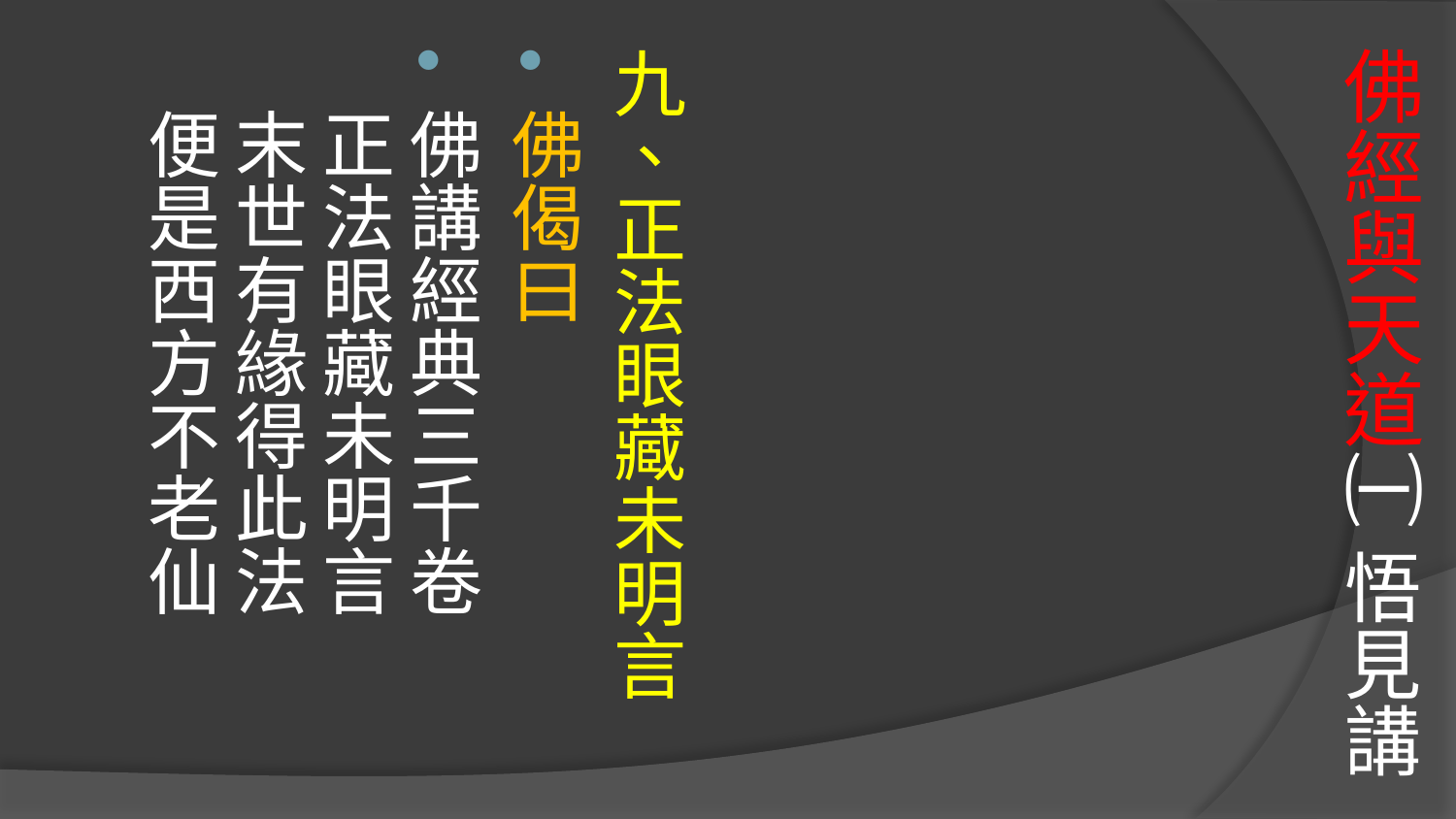

九、正法眼藏未明言
佛偈曰
佛講經典三千卷 
正法眼藏未明言 
末世有緣得此法 
便是西方不老仙

# 佛經與天道㈠ 悟見講